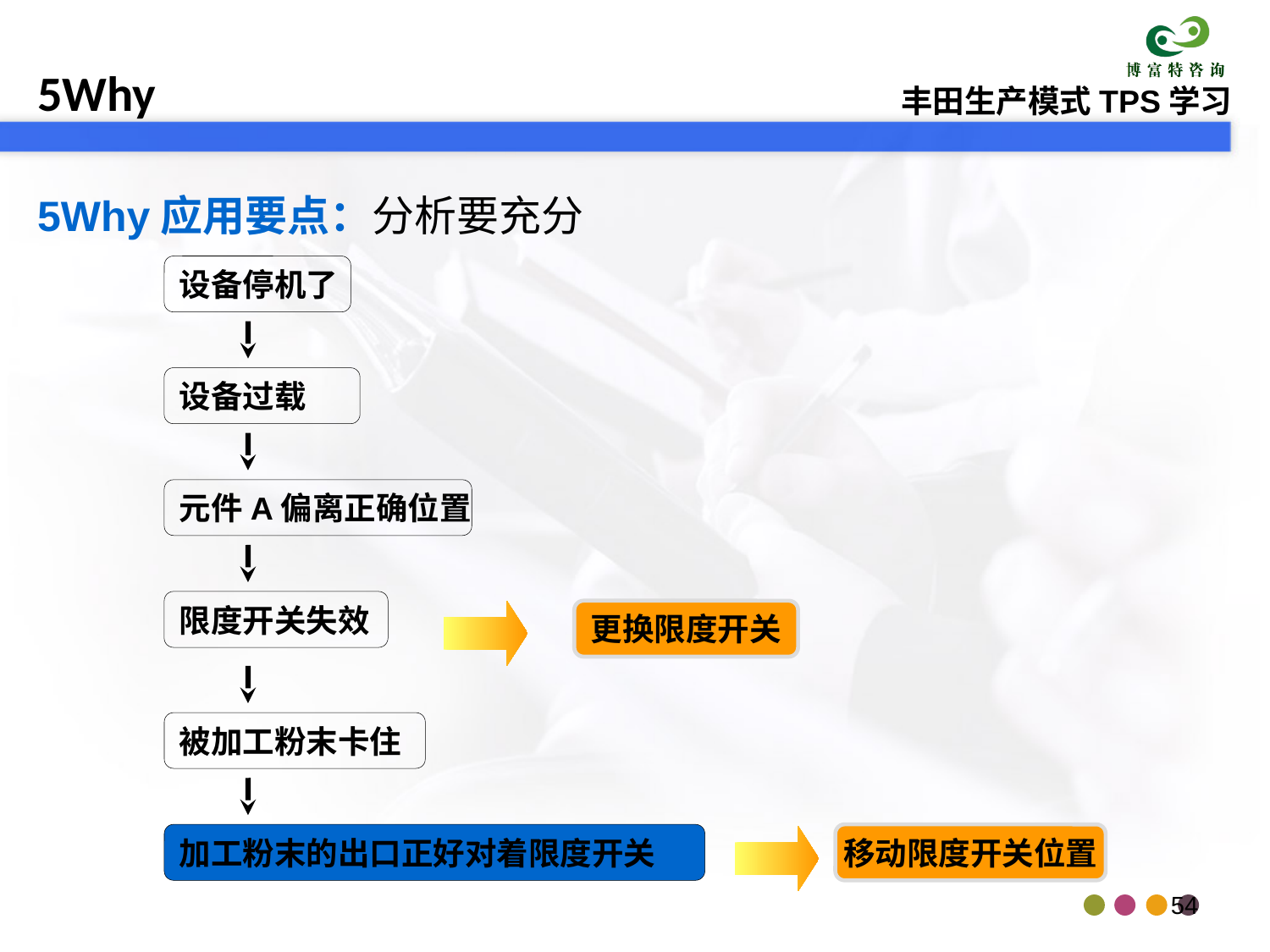

5Why应用要点：分析要充分
设备停机了

设备过载

元件A偏离正确位置

限度开关失效

更换限度开关

被加工粉末卡住

加工粉末的出口正好对着限度开关
移动限度开关位置